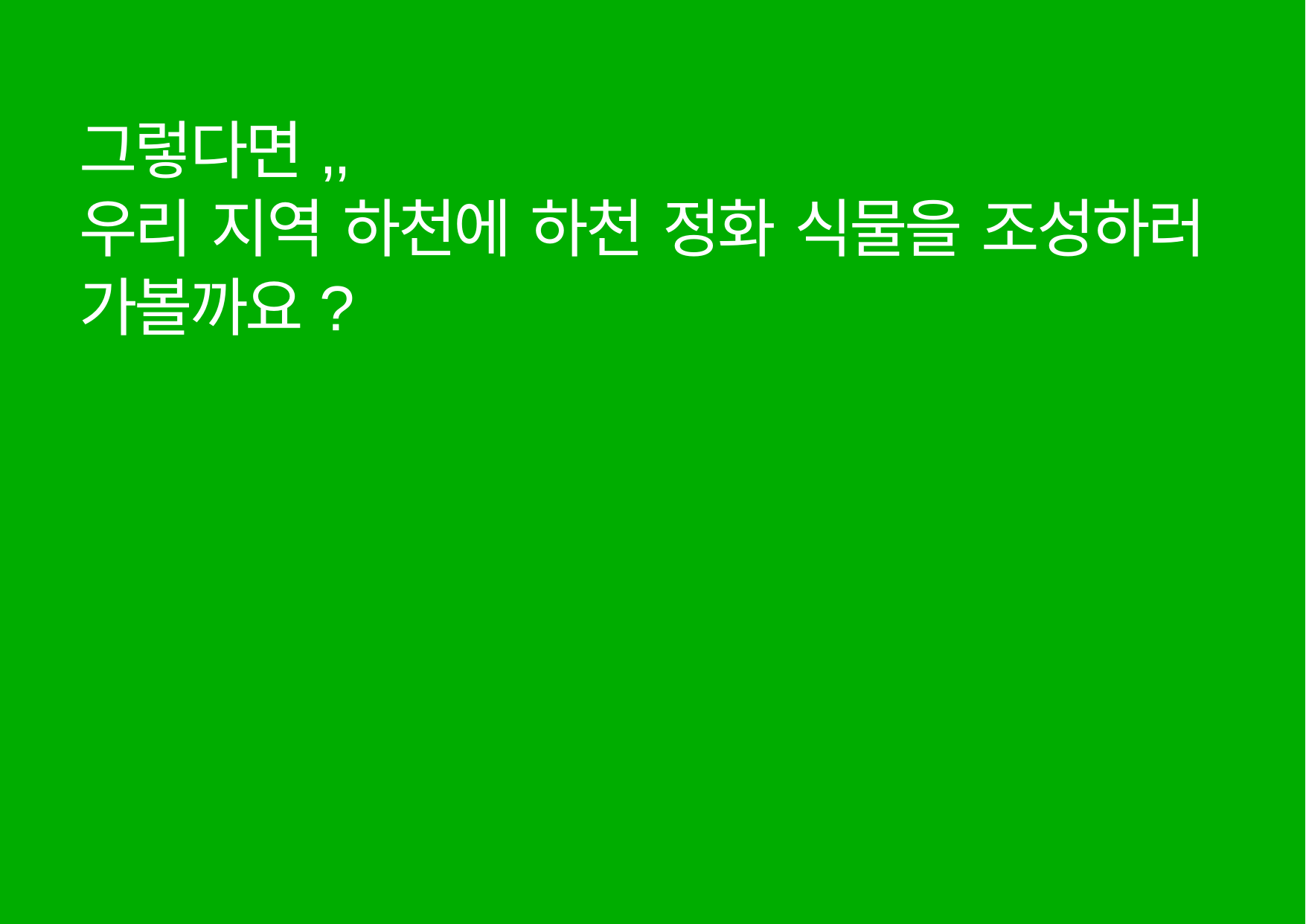

그렇다면,,
우리 지역 하천에 하천 정화 식물을 조성하러 가볼까요?